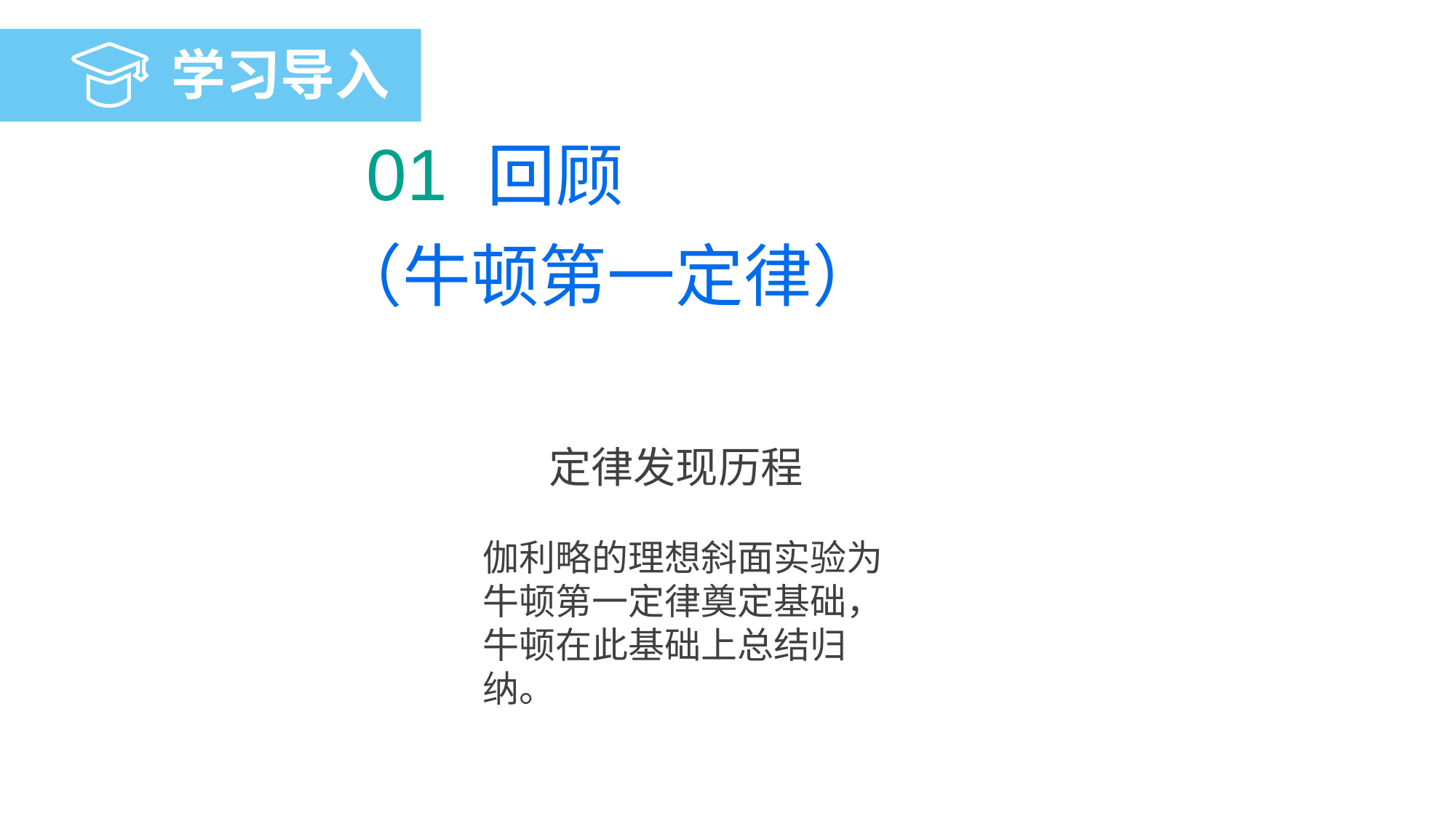

01
回顾

（牛顿第一定律）

定律发现历程
伽利略的理想斜面实验为牛顿第一定律奠定基础，牛顿在此基础上总结归纳。